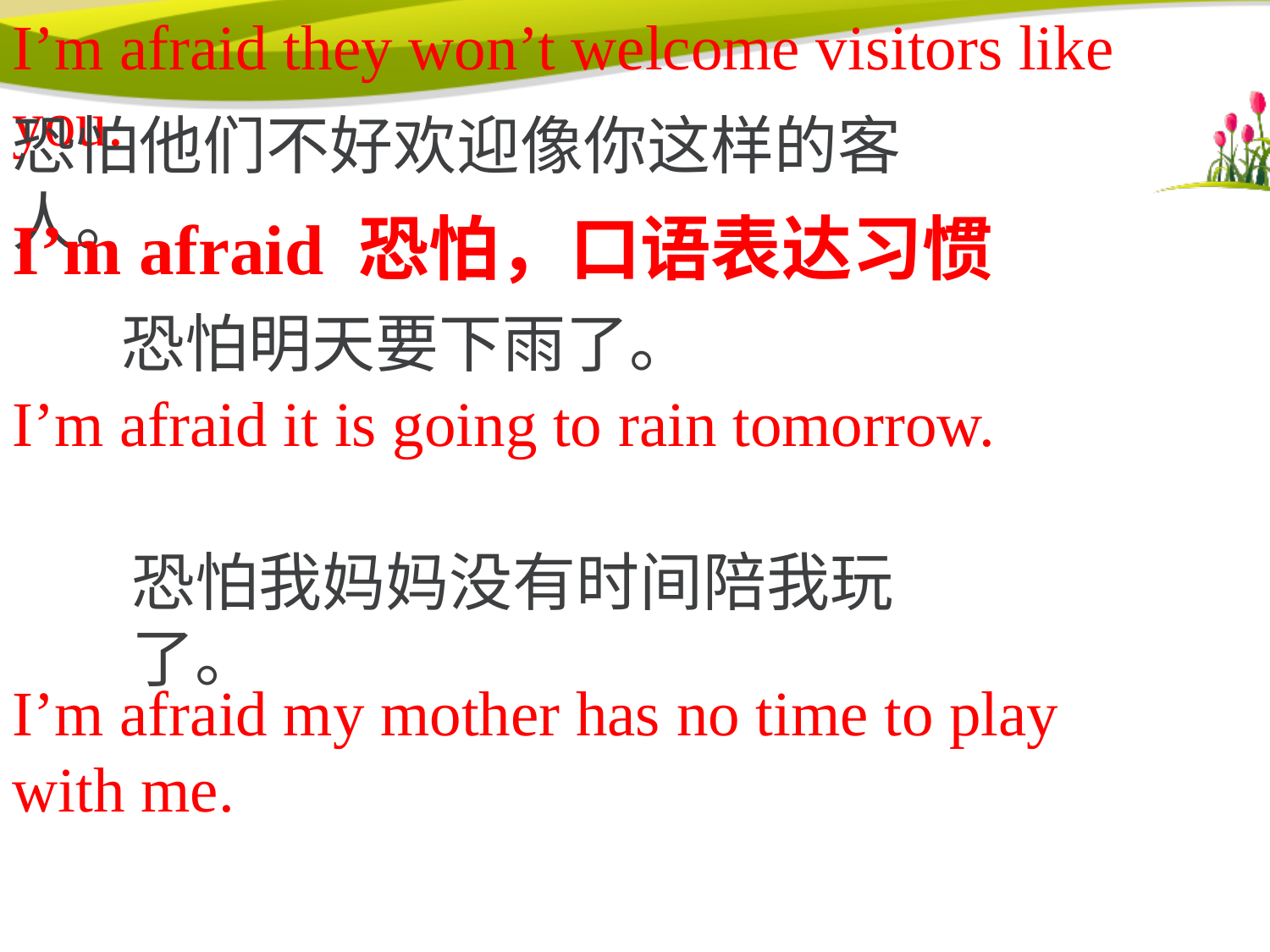

I’m afraid they won’t welcome visitors like you.
恐怕他们不好欢迎像你这样的客人。
I’m afraid 恐怕，口语表达习惯
恐怕明天要下雨了。
I’m afraid it is going to rain tomorrow.
恐怕我妈妈没有时间陪我玩了。
I’m afraid my mother has no time to play with me.